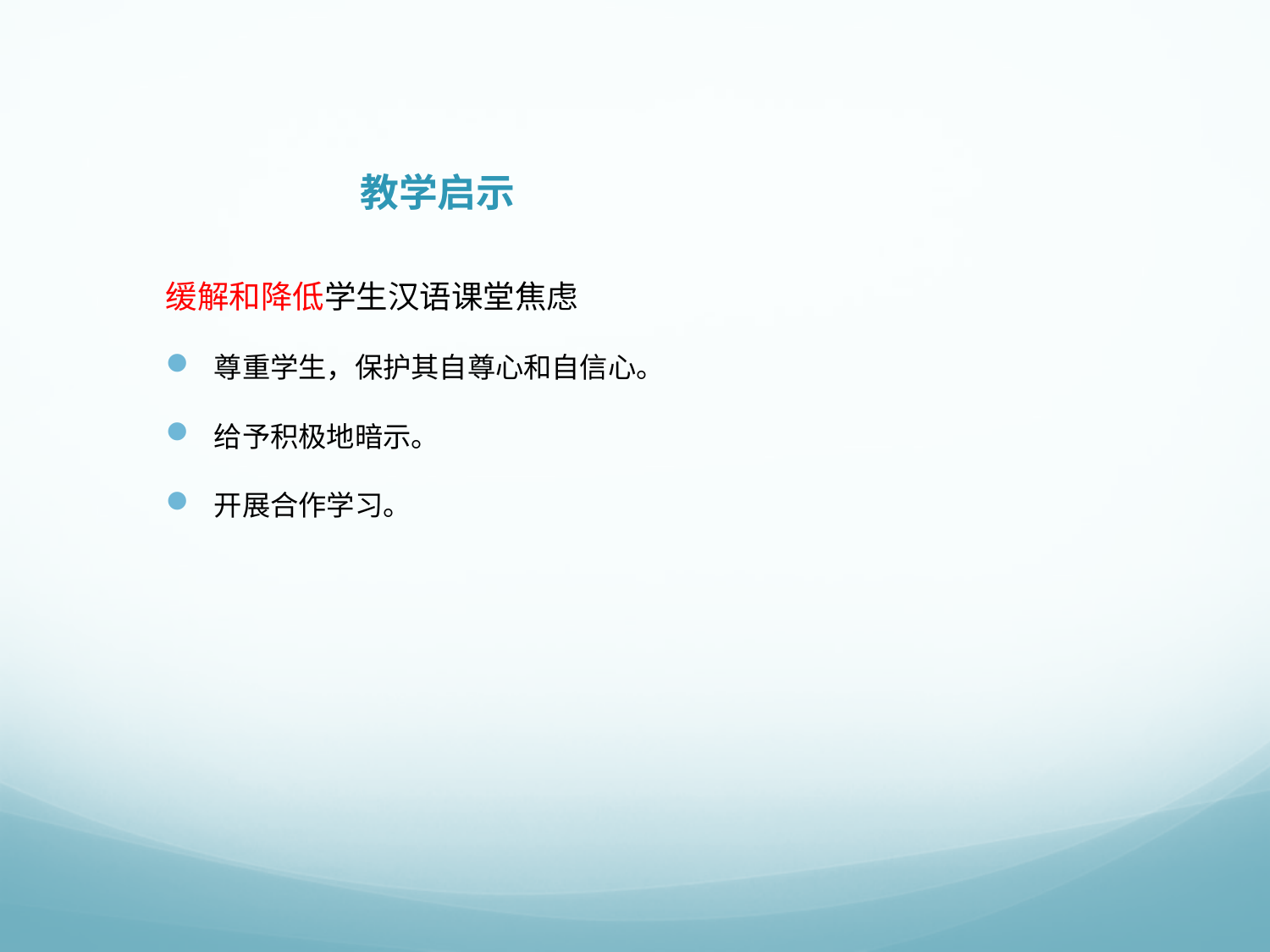

# 教学启示
缓解和降低学生汉语课堂焦虑
尊重学生，保护其自尊心和自信心。
给予积极地暗示。
开展合作学习。